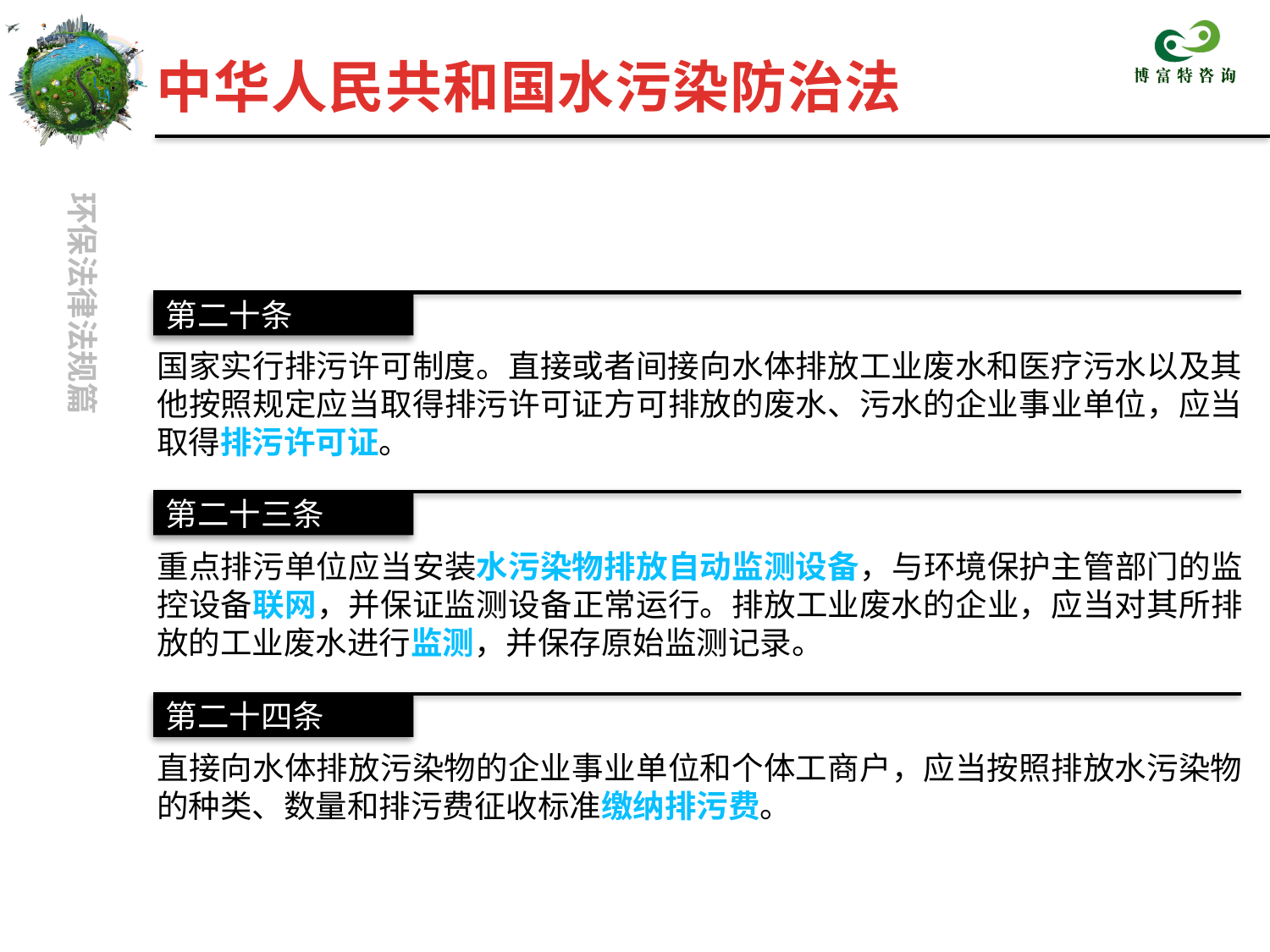

中华人民共和国水污染防治法
第二十条
国家实行排污许可制度。直接或者间接向水体排放工业废水和医疗污水以及其他按照规定应当取得排污许可证方可排放的废水、污水的企业事业单位，应当取得排污许可证。

第二十三条
重点排污单位应当安装水污染物排放自动监测设备，与环境保护主管部门的监控设备联网，并保证监测设备正常运行。排放工业废水的企业，应当对其所排放的工业废水进行监测，并保存原始监测记录。

第二十四条
直接向水体排放污染物的企业事业单位和个体工商户，应当按照排放水污染物的种类、数量和排污费征收标准缴纳排污费。
第二十条
第二十三条
第二十四条